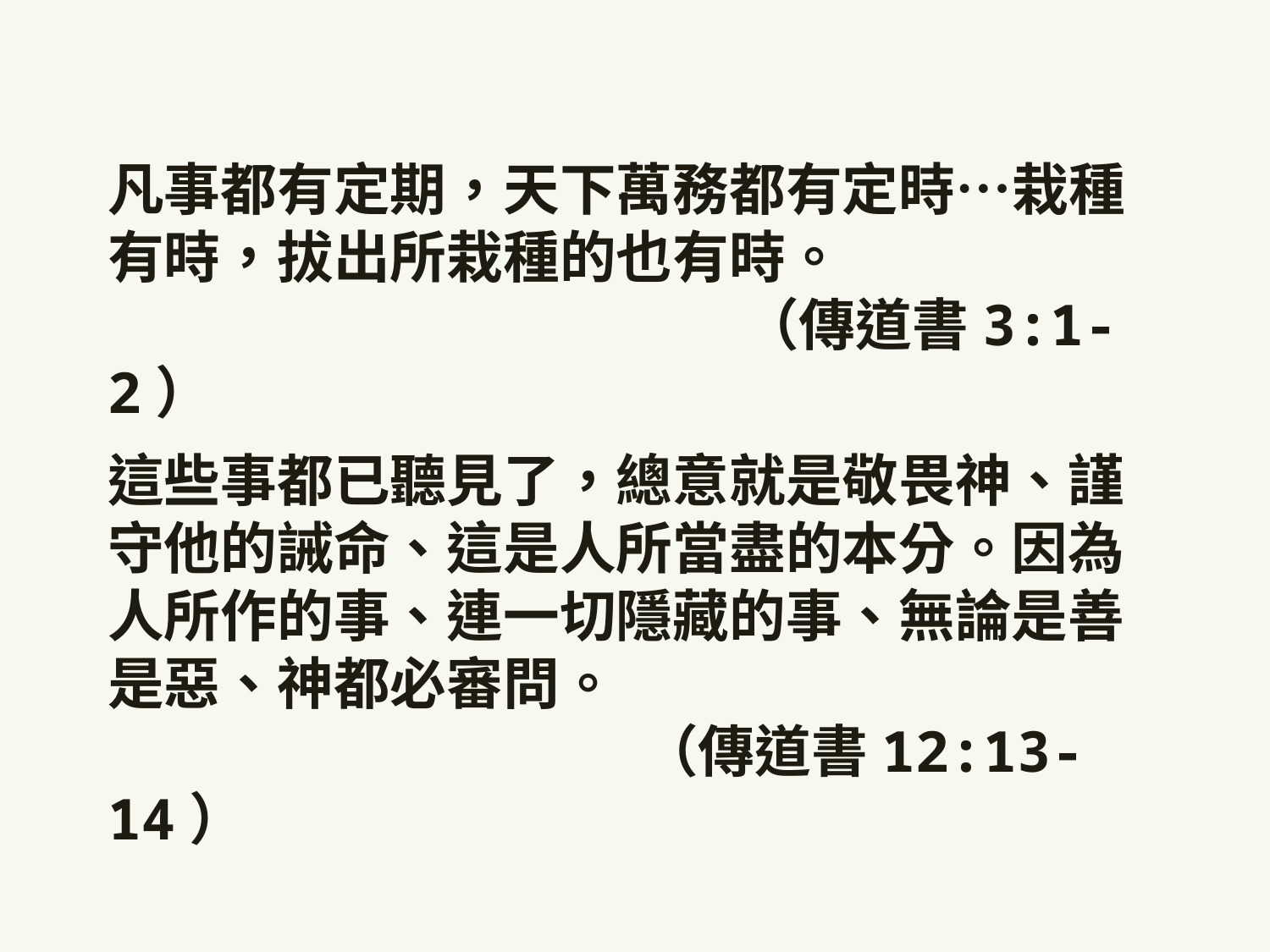

凡事都有定期，天下萬務都有定時…栽種有時，拔出所栽種的也有時。
					（傳道書3:1-2）
這些事都已聽見了，總意就是敬畏神、謹守他的誡命、這是人所當盡的本分。因為人所作的事、連一切隱藏的事、無論是善是惡、神都必審問。
				 （傳道書12:13-14）